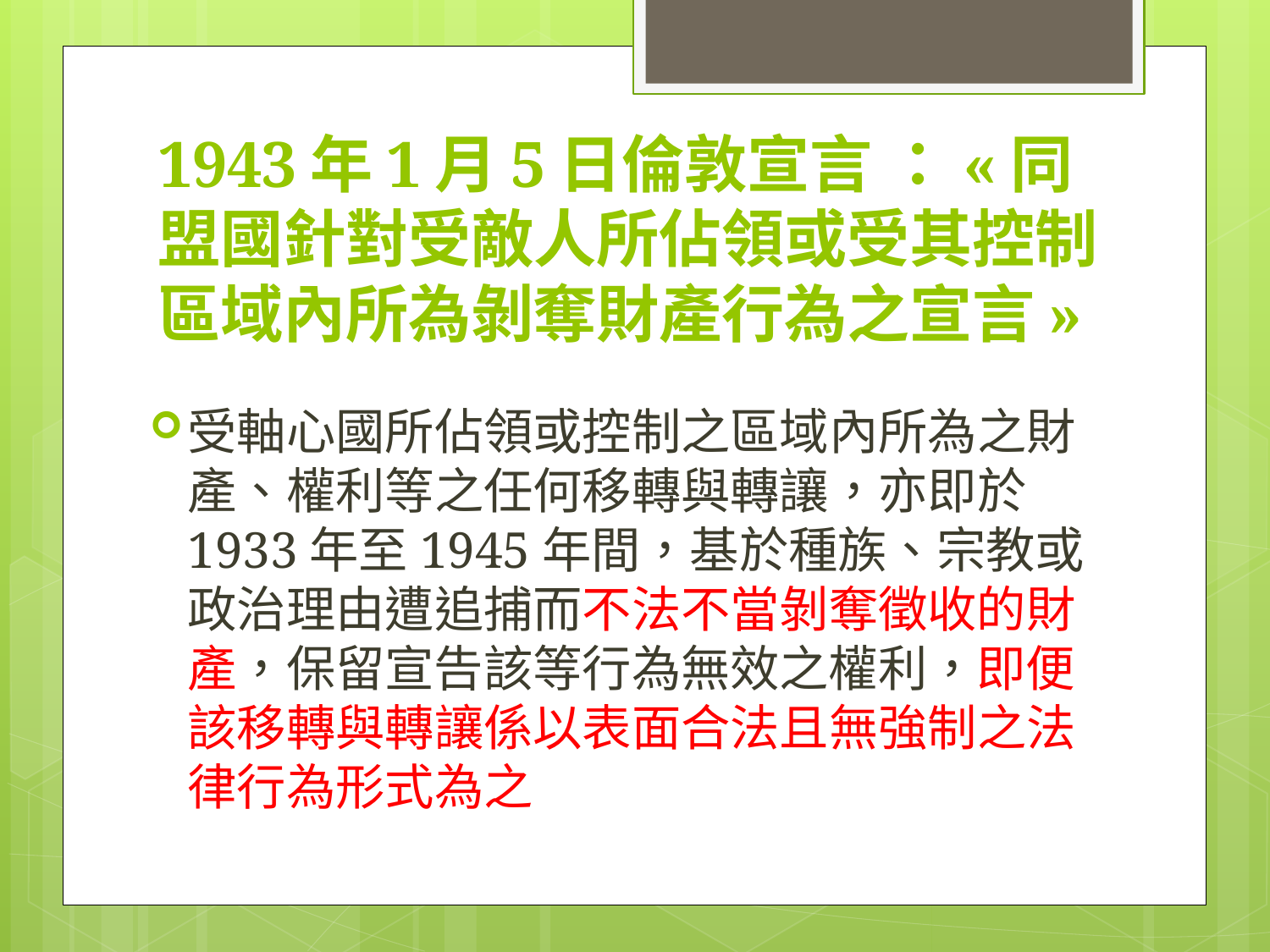

# 1943年1月5日倫敦宣言 ：«同盟國針對受敵人所佔領或受其控制區域內所為剝奪財產行為之宣言»
受軸心國所佔領或控制之區域內所為之財產、權利等之任何移轉與轉讓，亦即於1933年至1945年間，基於種族、宗教或政治理由遭追捕而不法不當剝奪徵收的財產，保留宣告該等行為無效之權利，即便該移轉與轉讓係以表面合法且無強制之法律行為形式為之